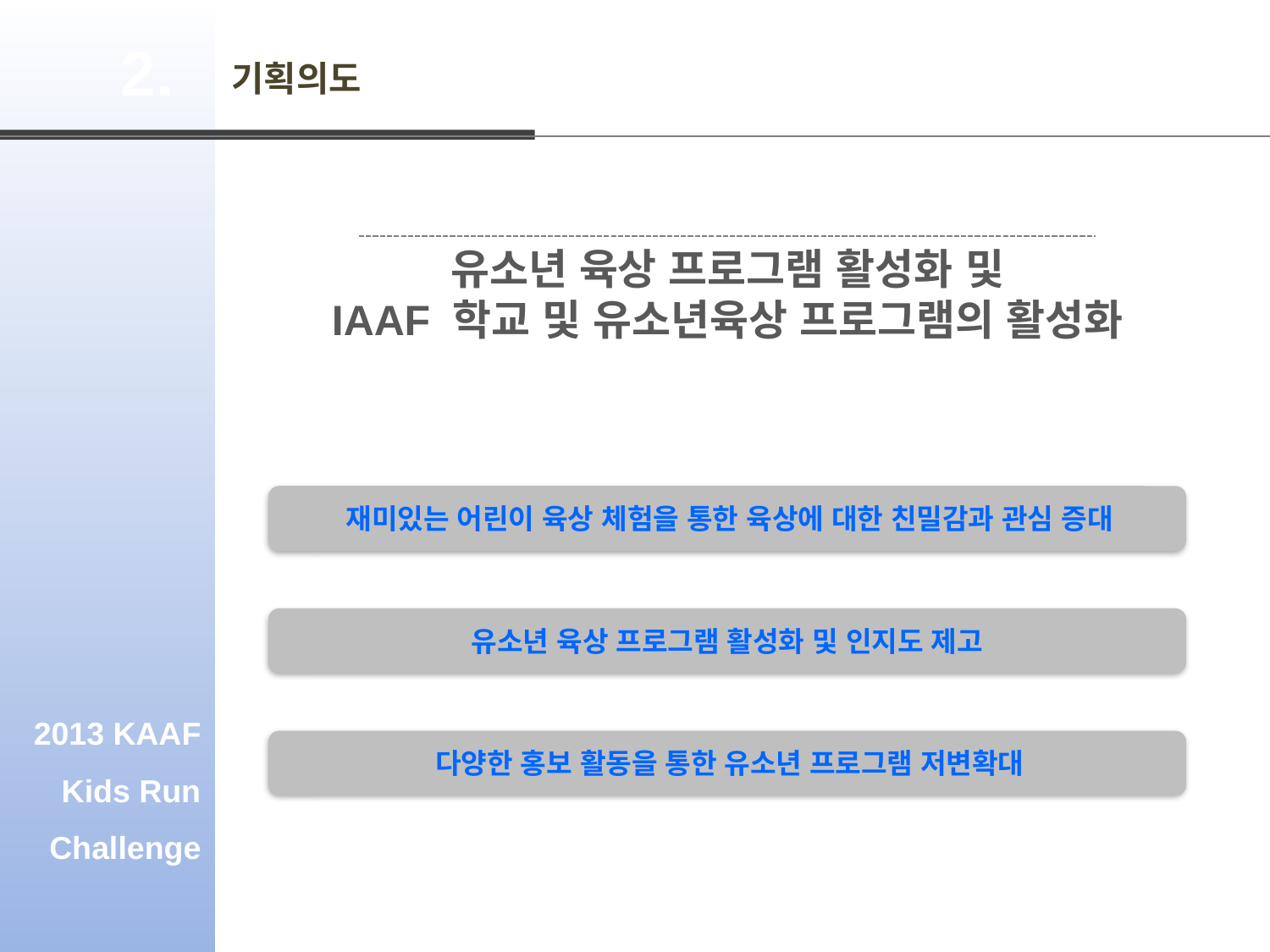

2013 KAAF
Kids Run
Challenge
2.
기획의도

유소년 육상 프로그램 활성화 및
IAAF 학교 및 유소년육상 프로그램의 활성화

재미있는 어린이 육상 체험을 통한 육상에 대한 친밀감과 관심 증대

유소년 육상 프로그램 활성화 및 인지도 제고

다양한 홍보 활동을 통한 유소년 프로그램 저변확대
4